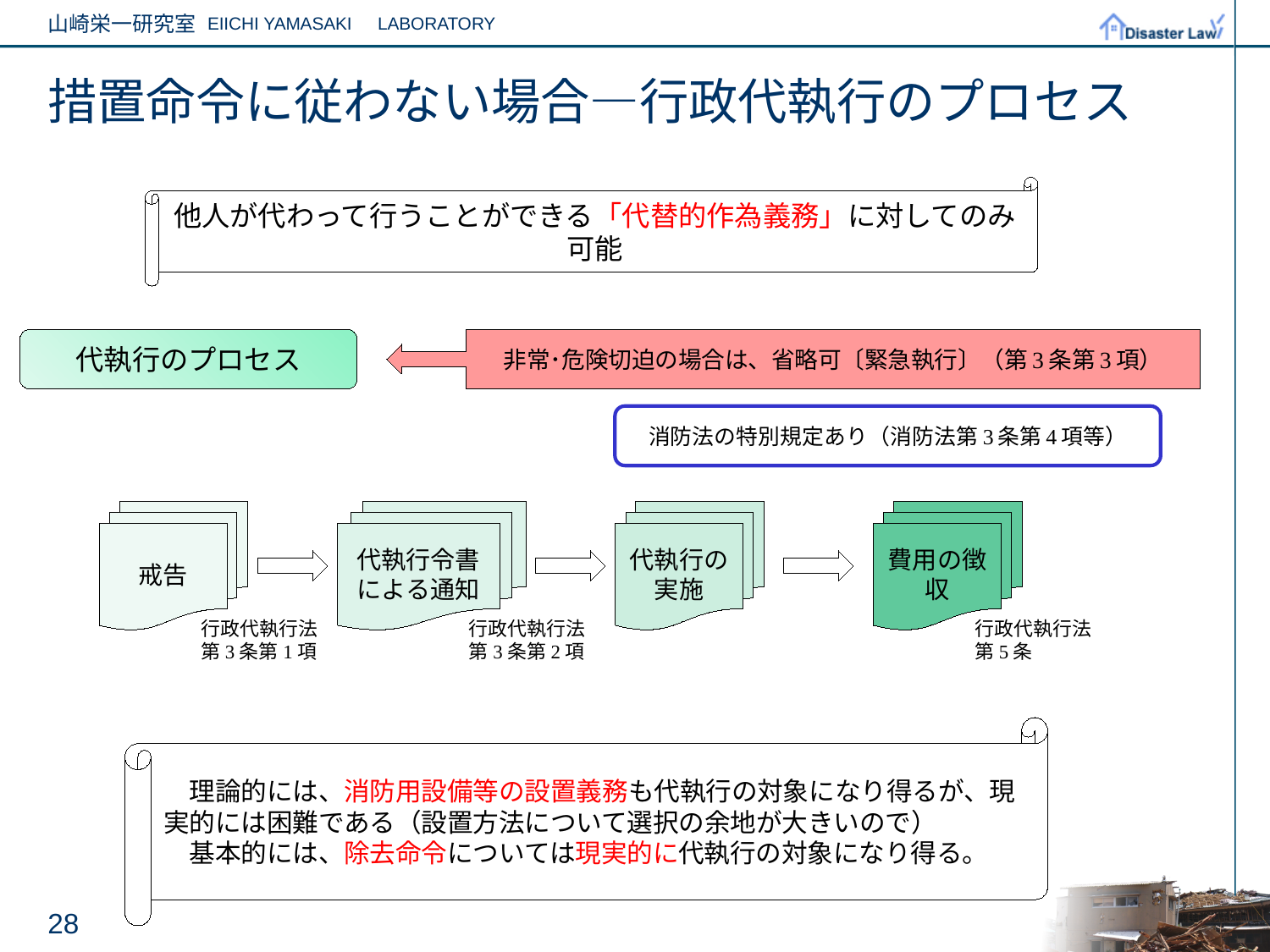

# 措置命令に従わない場合―行政代執行のプロセス
他人が代わって行うことができる「代替的作為義務」に対してのみ可能
代執行のプロセス
非常･危険切迫の場合は、省略可〔緊急執行〕（第3条第3項）
消防法の特別規定あり（消防法第3条第4項等）
戒告
代執行令書による通知
代執行の実施
費用の徴収

行政代執行法第3条第1項
行政代執行法
第3条第2項
行政代執行法第5条
　理論的には、消防用設備等の設置義務も代執行の対象になり得るが、現実的には困難である（設置方法について選択の余地が大きいので）
　基本的には、除去命令については現実的に代執行の対象になり得る。
28